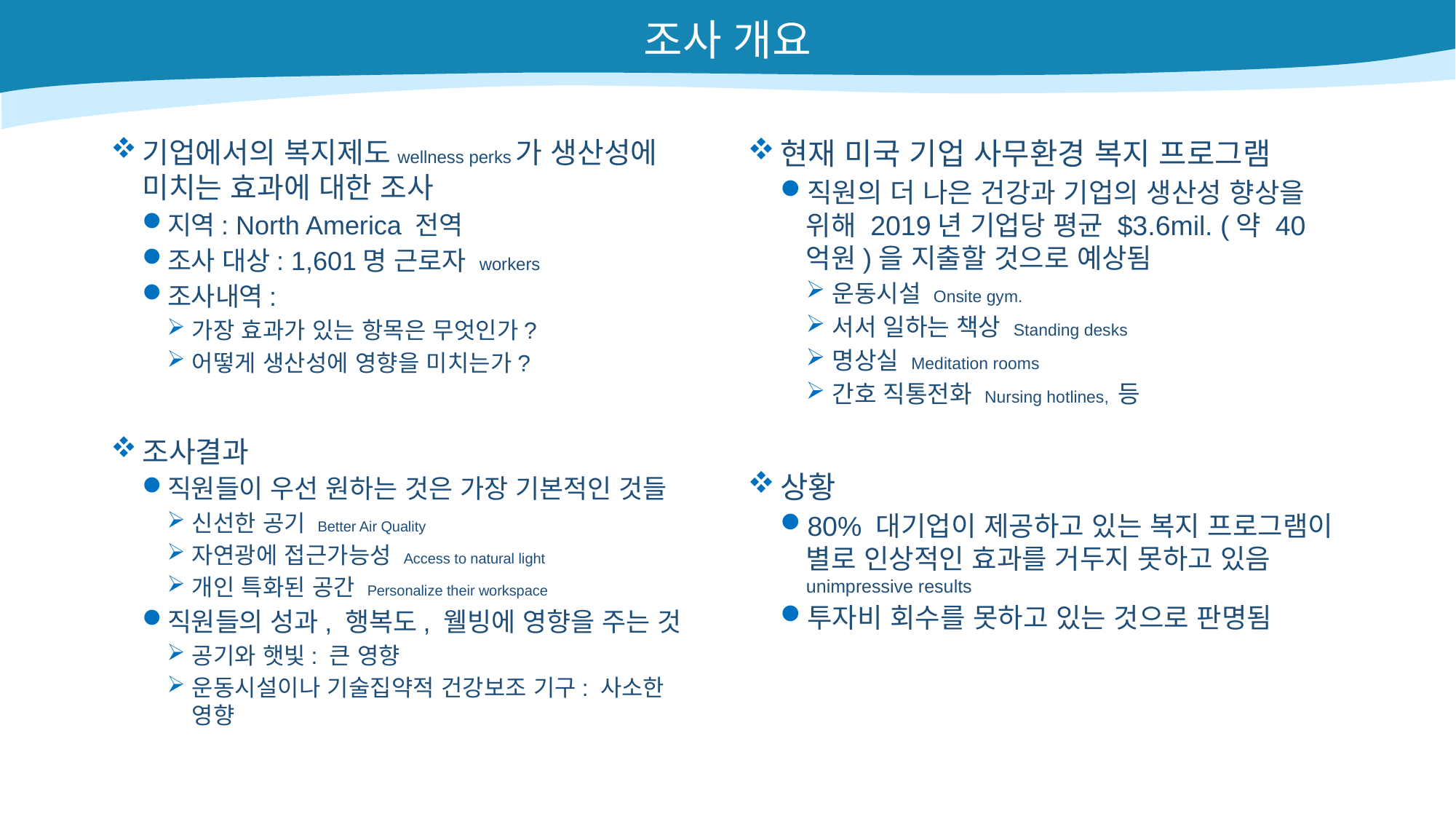

# 조사 개요
기업에서의 복지제도wellness perks가 생산성에 미치는 효과에 대한 조사
지역: North America 전역
조사 대상: 1,601명 근로자 workers
조사내역:
가장 효과가 있는 항목은 무엇인가?
어떻게 생산성에 영향을 미치는가?

조사결과
직원들이 우선 원하는 것은 가장 기본적인 것들
신선한 공기 Better Air Quality
자연광에 접근가능성 Access to natural light
개인 특화된 공간 Personalize their workspace
직원들의 성과, 행복도, 웰빙에 영향을 주는 것
공기와 햇빛: 큰 영향
운동시설이나 기술집약적 건강보조 기구: 사소한 영향
현재 미국 기업 사무환경 복지 프로그램
직원의 더 나은 건강과 기업의 생산성 향상을 위해 2019년 기업당 평균 $3.6mil. (약 40억원)을 지출할 것으로 예상됨
운동시설 Onsite gym.
서서 일하는 책상 Standing desks
명상실 Meditation rooms
간호 직통전화 Nursing hotlines, 등

상황
80% 대기업이 제공하고 있는 복지 프로그램이 별로 인상적인 효과를 거두지 못하고 있음 unimpressive results
투자비 회수를 못하고 있는 것으로 판명됨